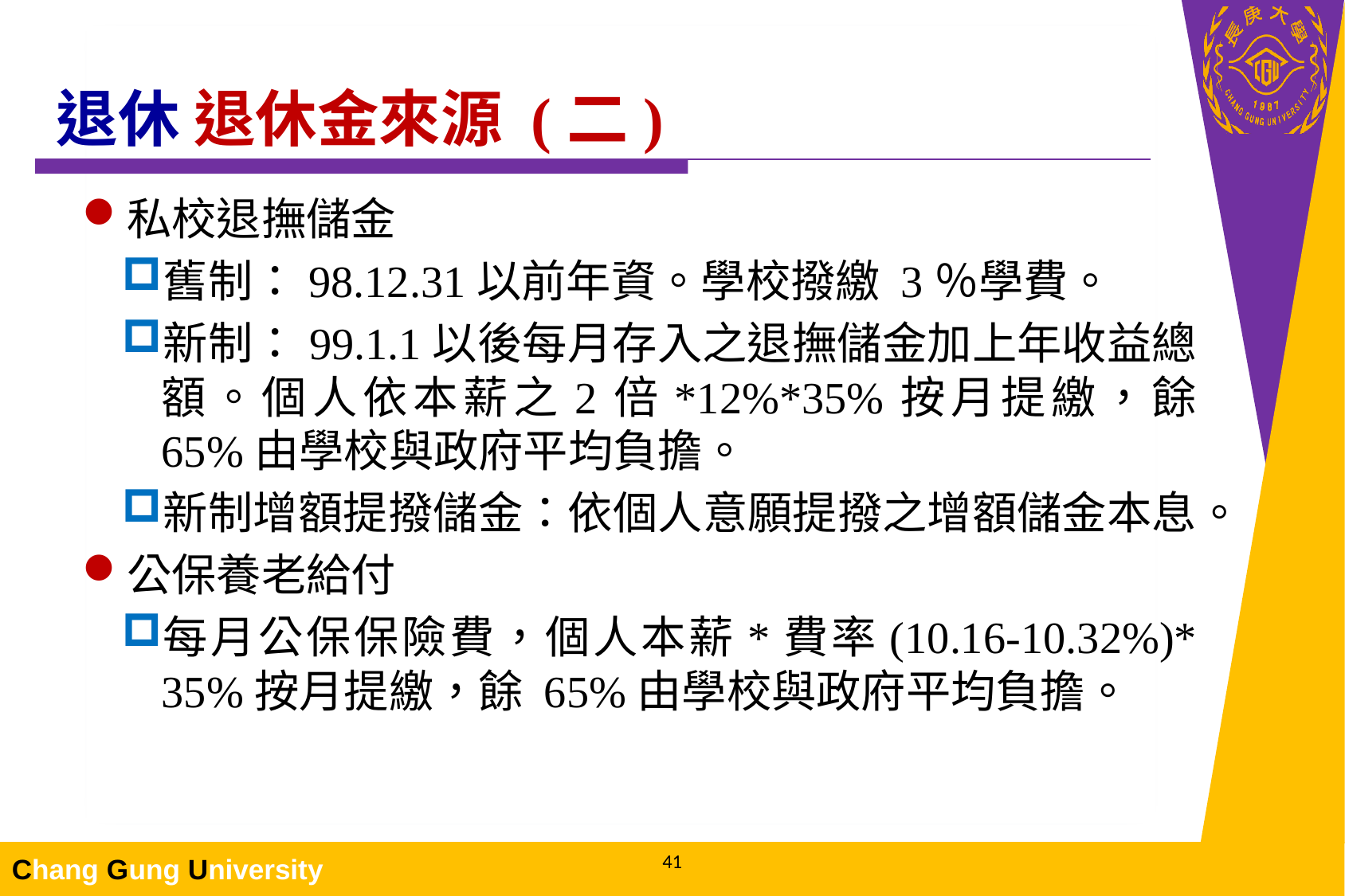

# 退休 退休金來源 (二)
私校退撫儲金
舊制：98.12.31以前年資。學校撥繳 3％學費。
新制：99.1.1以後每月存入之退撫儲金加上年收益總額。個人依本薪之2倍*12%*35%按月提繳，餘 65%由學校與政府平均負擔。
新制增額提撥儲金：依個人意願提撥之增額儲金本息。
公保養老給付
每月公保保險費，個人本薪*費率(10.16-10.32%)* 35%按月提繳，餘 65%由學校與政府平均負擔。

41